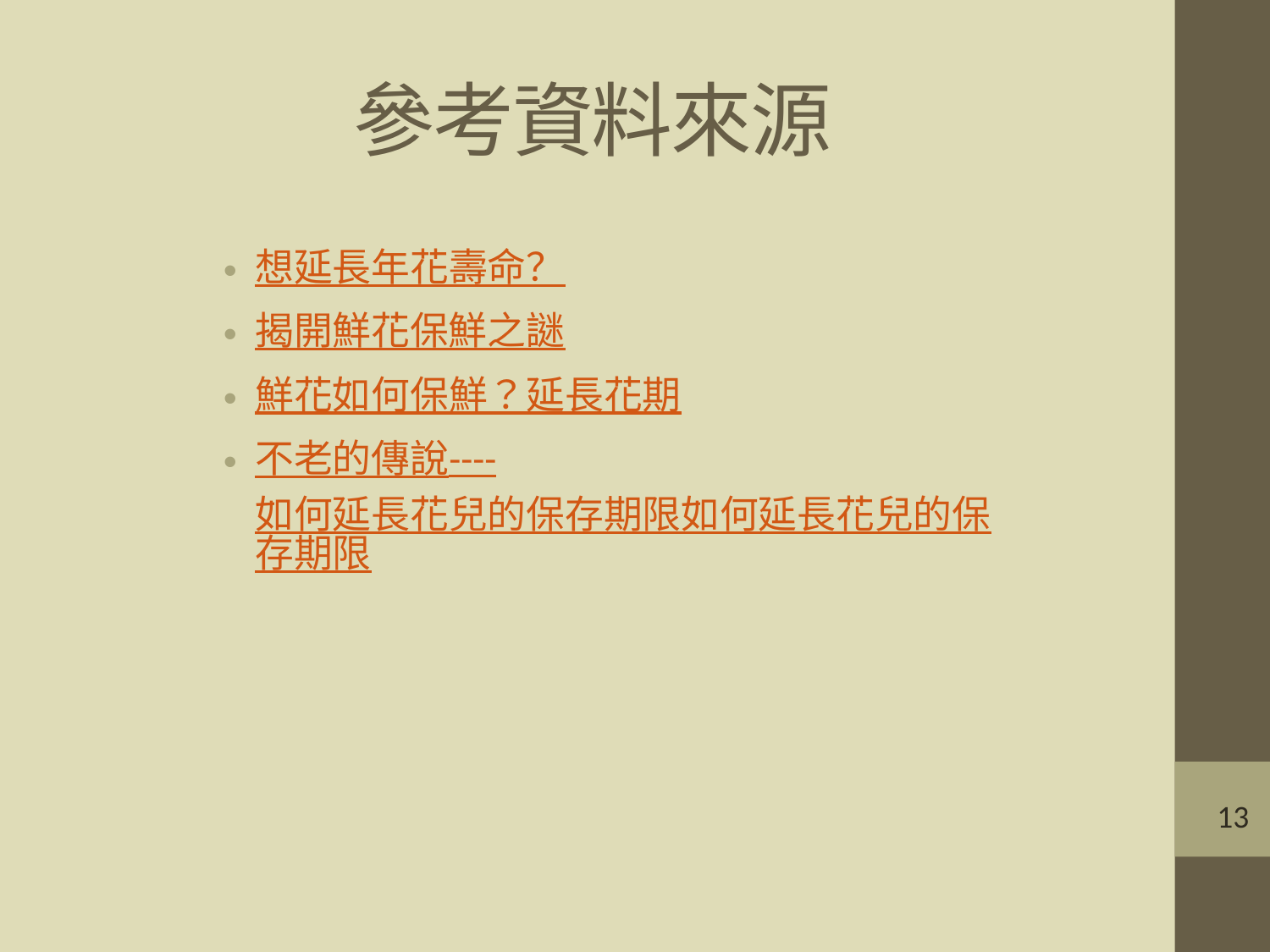

# 參考資料來源
想延長年花壽命？
揭開鮮花保鮮之謎
鮮花如何保鮮？延長花期
不老的傳說----如何延長花兒的保存期限如何延長花兒的保存期限
13